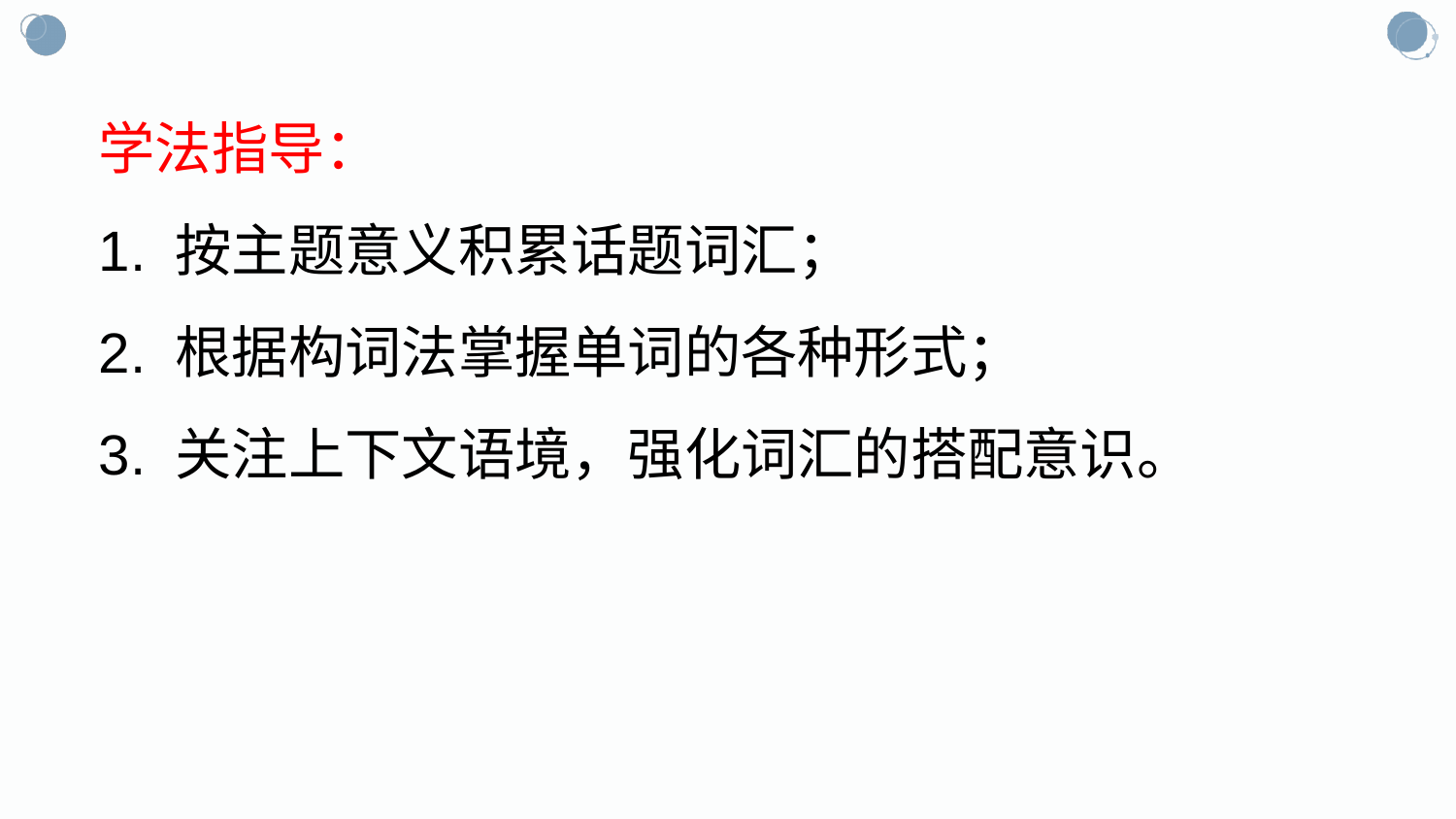

学法指导：
1. 按主题意义积累话题词汇；
2. 根据构词法掌握单词的各种形式；
3. 关注上下文语境，强化词汇的搭配意识。